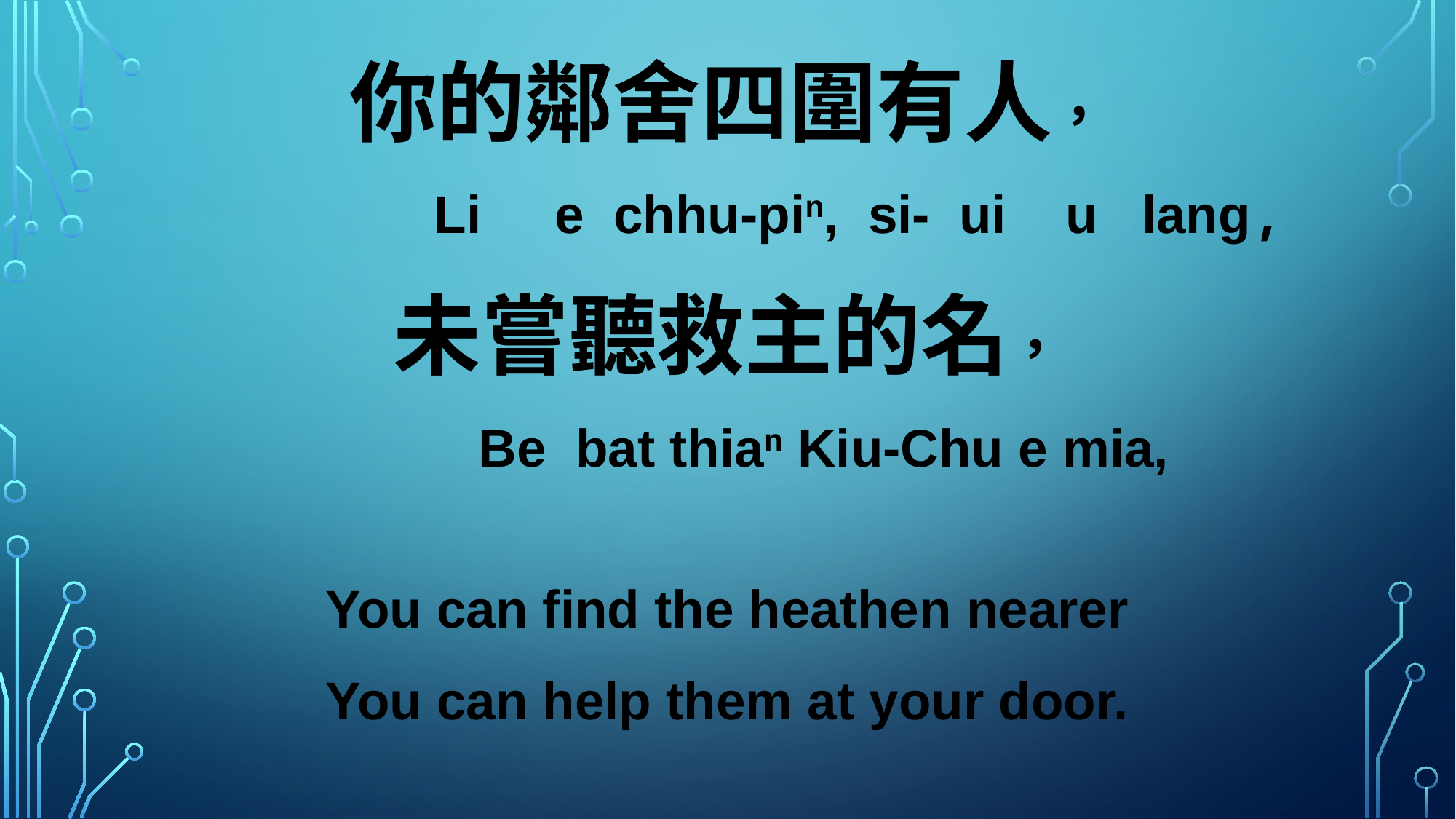

你的鄰舍四圍有人，
                    Li     e  chhu-pin,  si-  ui    u   lang,
未嘗聽救主的名，
                       Be  bat thian Kiu-Chu e mia,

You can find the heathen nearer
You can help them at your door.